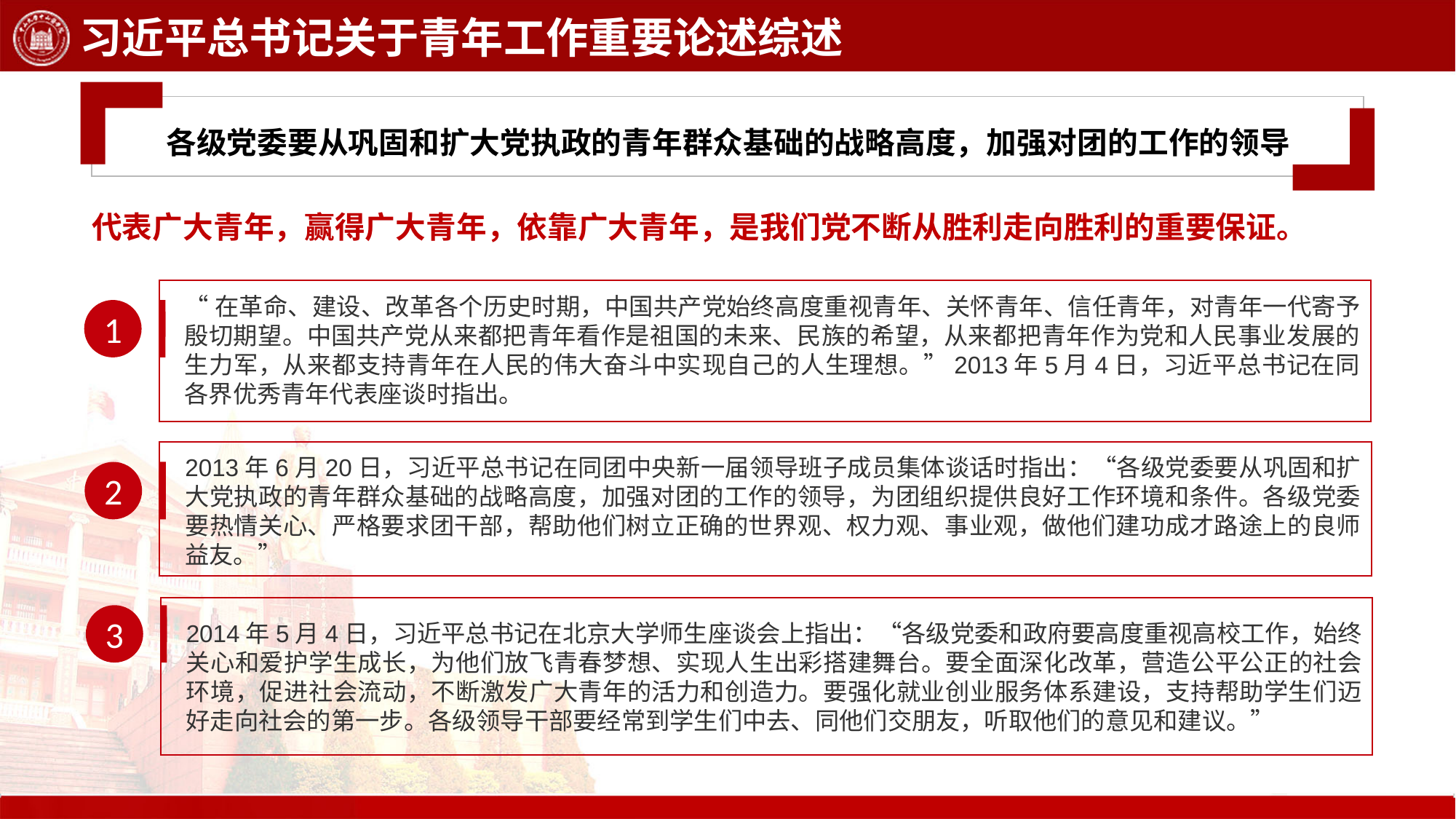

习近平总书记关于青年工作重要论述综述

各级党委要从巩固和扩大党执政的青年群众基础的战略高度，加强对团的工作的领导
代表广大青年，赢得广大青年，依靠广大青年，是我们党不断从胜利走向胜利的重要保证。

1

“在革命、建设、改革各个历史时期，中国共产党始终高度重视青年、关怀青年、信任青年，对青年一代寄予殷切期望。中国共产党从来都把青年看作是祖国的未来、民族的希望，从来都把青年作为党和人民事业发展的生力军，从来都支持青年在人民的伟大奋斗中实现自己的人生理想。”2013年5月4日，习近平总书记在同各界优秀青年代表座谈时指出。

2

2013年6月20日，习近平总书记在同团中央新一届领导班子成员集体谈话时指出：“各级党委要从巩固和扩大党执政的青年群众基础的战略高度，加强对团的工作的领导，为团组织提供良好工作环境和条件。各级党委要热情关心、严格要求团干部，帮助他们树立正确的世界观、权力观、事业观，做他们建功成才路途上的良师益友。”

3

2014年5月4日，习近平总书记在北京大学师生座谈会上指出：“各级党委和政府要高度重视高校工作，始终关心和爱护学生成长，为他们放飞青春梦想、实现人生出彩搭建舞台。要全面深化改革，营造公平公正的社会环境，促进社会流动，不断激发广大青年的活力和创造力。要强化就业创业服务体系建设，支持帮助学生们迈好走向社会的第一步。各级领导干部要经常到学生们中去、同他们交朋友，听取他们的意见和建议。”